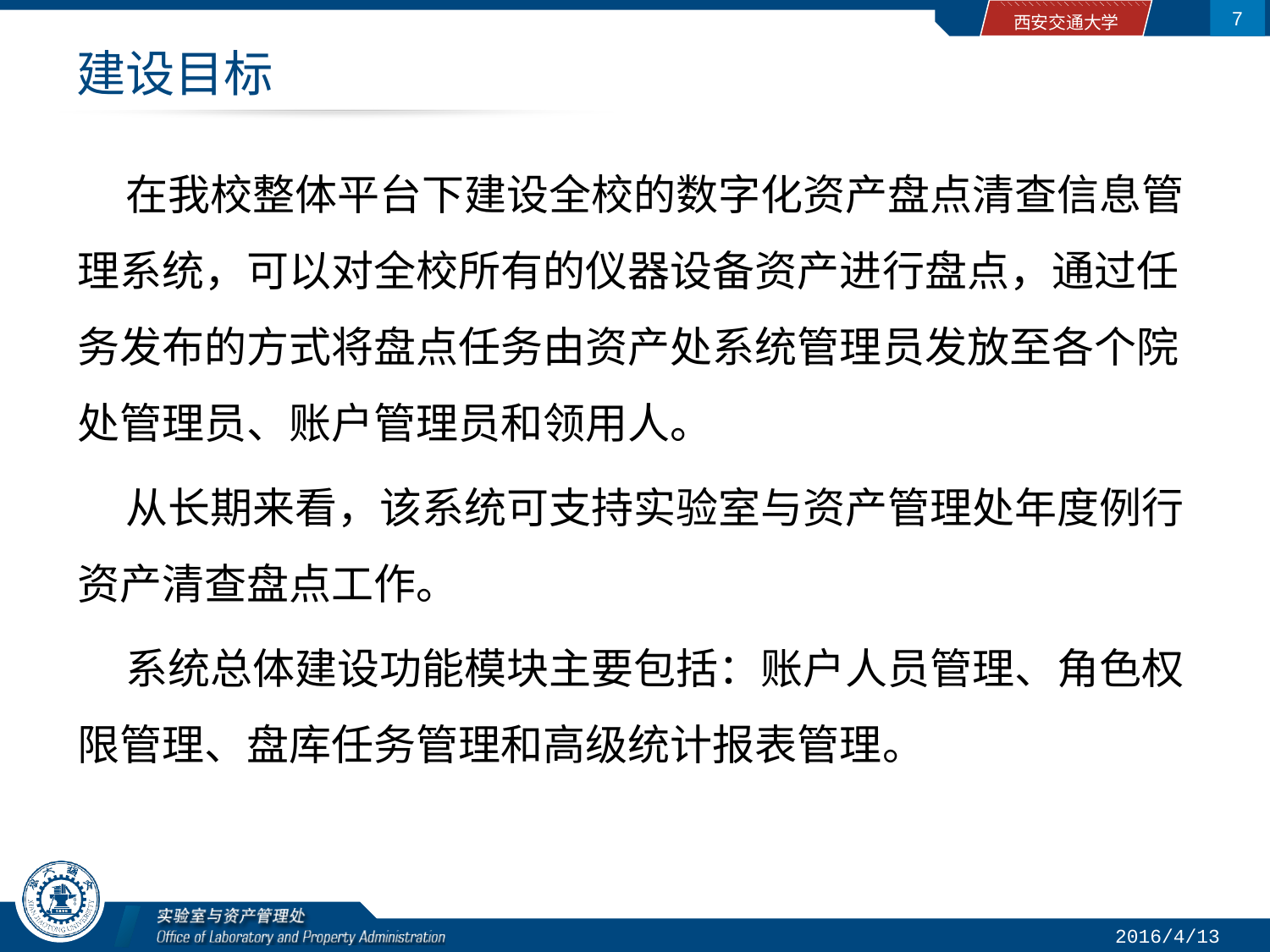

7
# 建设目标
    在我校整体平台下建设全校的数字化资产盘点清查信息管理系统，可以对全校所有的仪器设备资产进行盘点，通过任务发布的方式将盘点任务由资产处系统管理员发放至各个院处管理员、账户管理员和领用人。
    从长期来看，该系统可支持实验室与资产管理处年度例行资产清查盘点工作。
    系统总体建设功能模块主要包括：账户人员管理、角色权限管理、盘库任务管理和高级统计报表管理。

2016/4/13